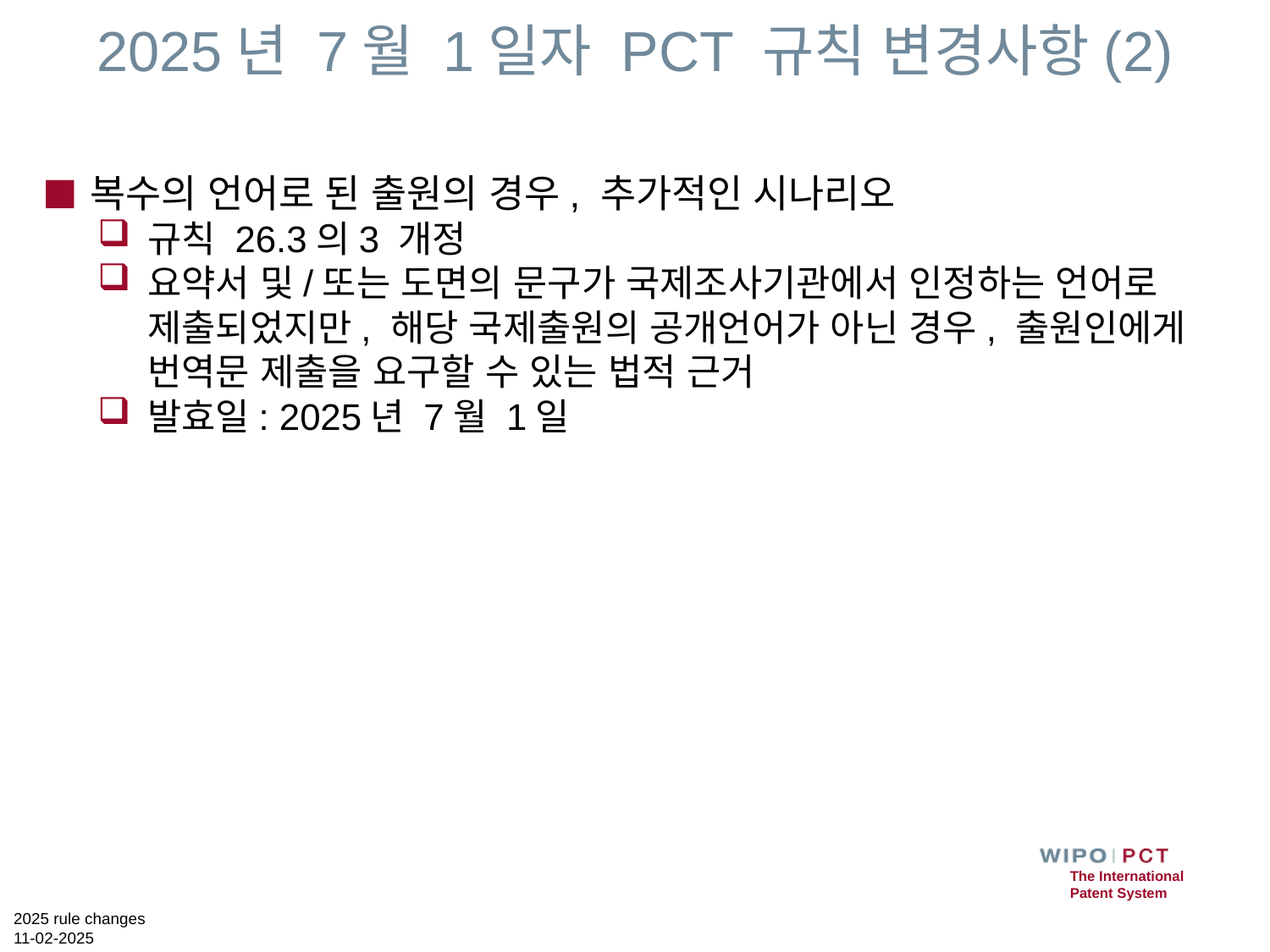

# 2025년 7월 1일자 PCT 규칙 변경사항(2)

복수의 언어로 된 출원의 경우, 추가적인 시나리오
규칙 26.3의3 개정
요약서 및/또는 도면의 문구가 국제조사기관에서 인정하는 언어로 제출되었지만, 해당 국제출원의 공개언어가 아닌 경우, 출원인에게 번역문 제출을 요구할 수 있는 법적 근거
발효일: 2025년 7월 1일